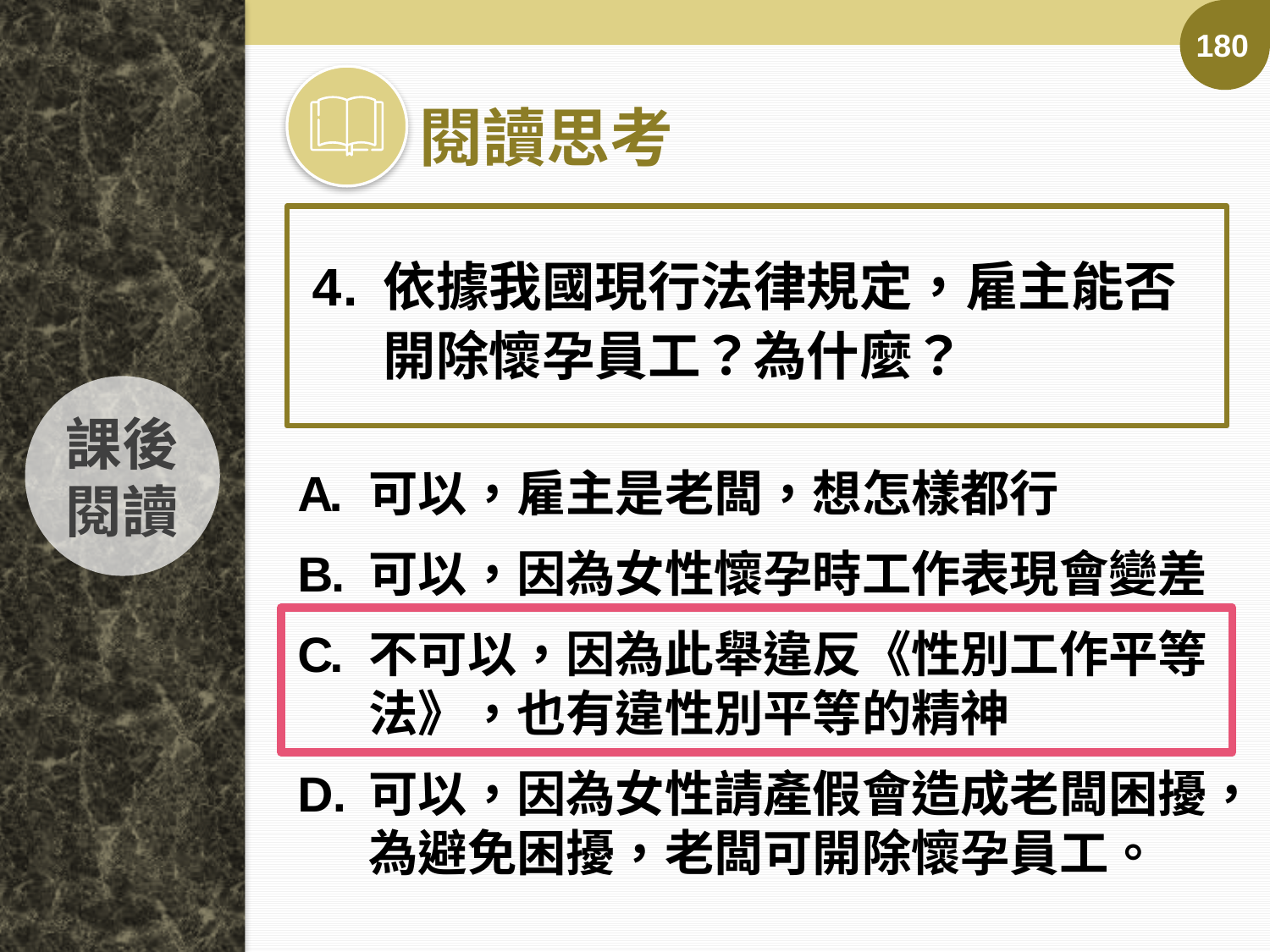

180
依據我國現行法律規定，雇主能否開除懷孕員工？為什麼？
可以，雇主是老闆，想怎樣都行
可以，因為女性懷孕時工作表現會變差
不可以，因為此舉違反《性別工作平等法》，也有違性別平等的精神
可以，因為女性請產假會造成老闆困擾，為避免困擾，老闆可開除懷孕員工。